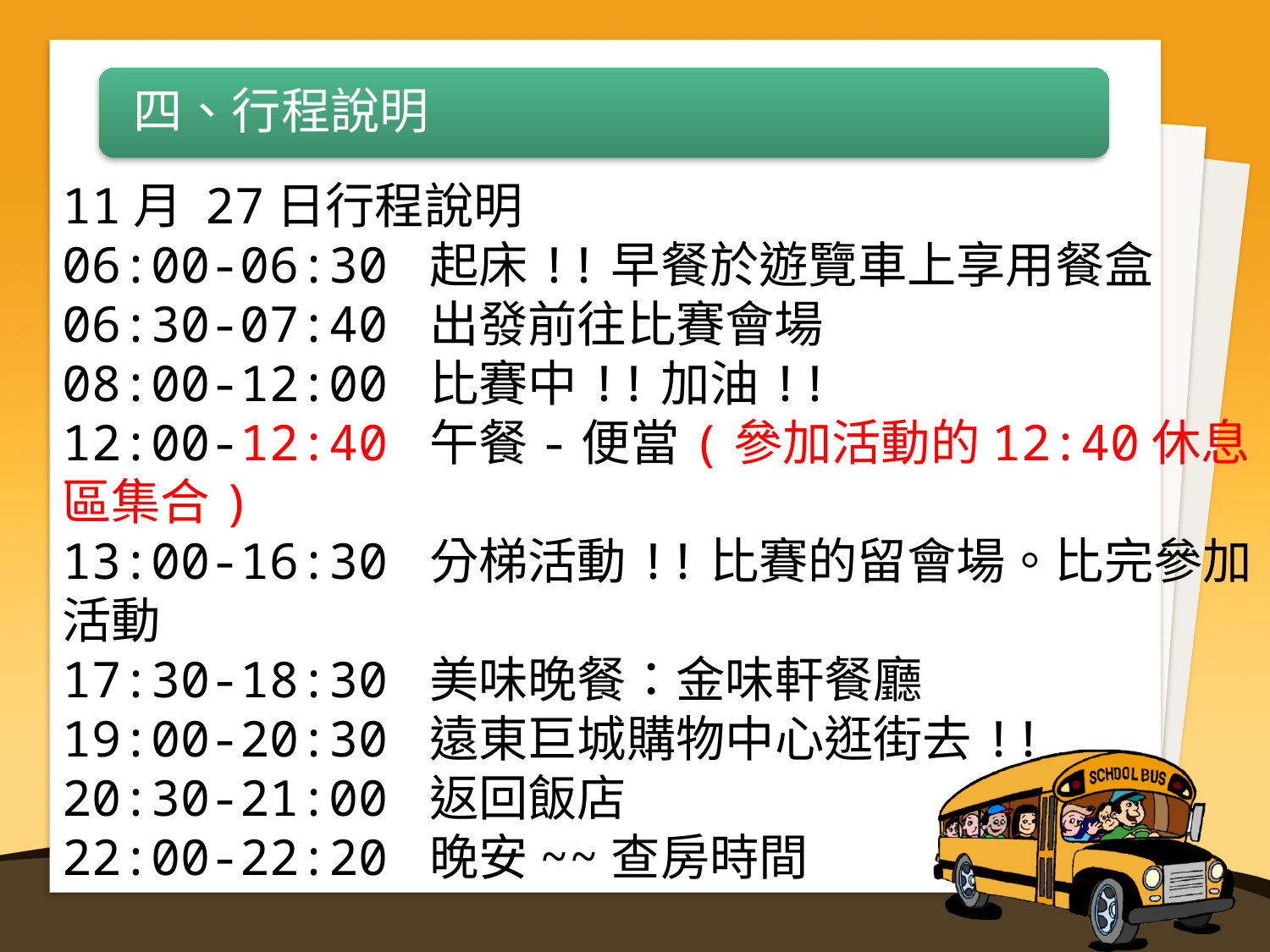

四、行程說明
11月 27日行程說明
06:00-06:30 起床!!早餐於遊覽車上享用餐盒
06:30-07:40 出發前往比賽會場
08:00-12:00 比賽中!!加油!!
12:00-12:40 午餐-便當(參加活動的12:40休息區集合)
13:00-16:30 分梯活動!!比賽的留會場。比完參加活動
17:30-18:30 美味晚餐：金味軒餐廳
19:00-20:30 遠東巨城購物中心逛街去!!
20:30-21:00 返回飯店
22:00-22:20 晚安~~查房時間